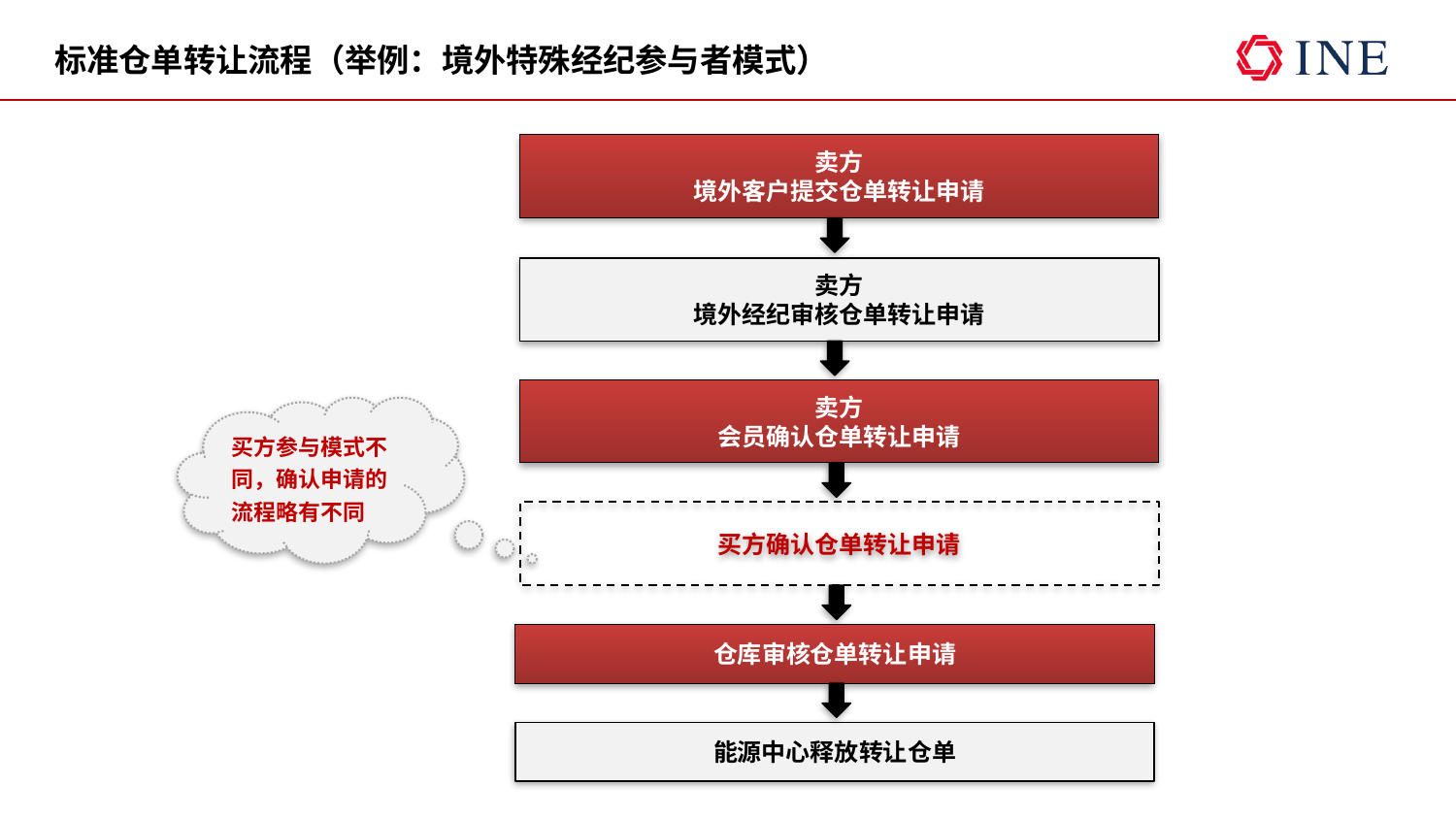

# 标准仓单转让流程（举例：境外特殊经纪参与者模式）
卖方
境外客户提交仓单转让申请

卖方
境外经纪审核仓单转让申请

卖方
会员确认仓单转让申请
买方参与模式不同，确认申请的流程略有不同

买方确认仓单转让申请

仓库审核仓单转让申请

能源中心释放转让仓单